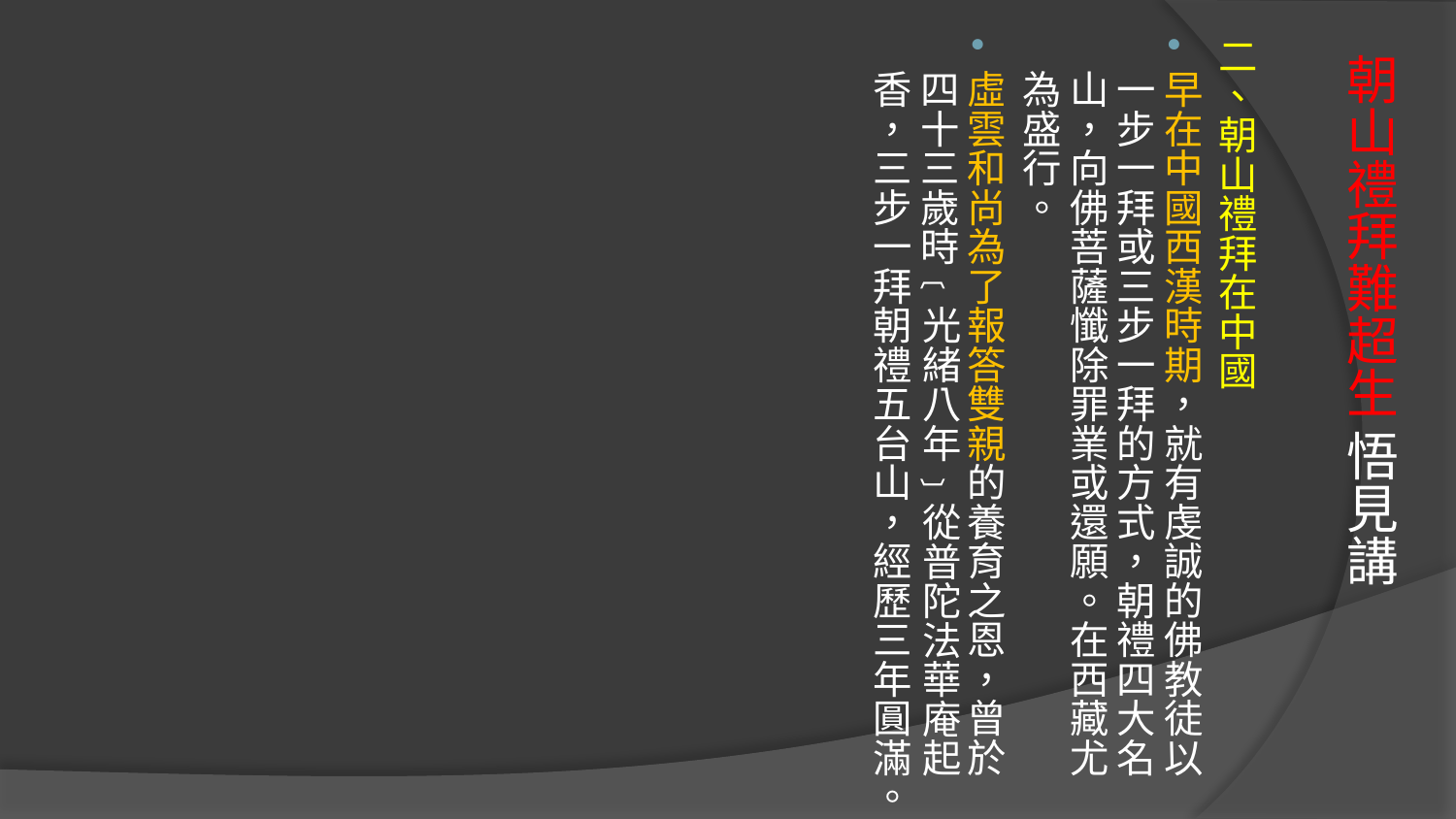

二、朝山禮拜在中國
早在中國西漢時期，就有虔誠的佛教徒以一步一拜或三步一拜的方式，朝禮四大名山，向佛菩薩懺除罪業或還願。在西藏尤為盛行。
虛雲和尚為了報答雙親的養育之恩，曾於四十三歲時﹝光緒八年﹞從普陀法華庵起香，三步一拜朝禮五台山，經歷三年圓滿。

# 朝山禮拜難超生 悟見講